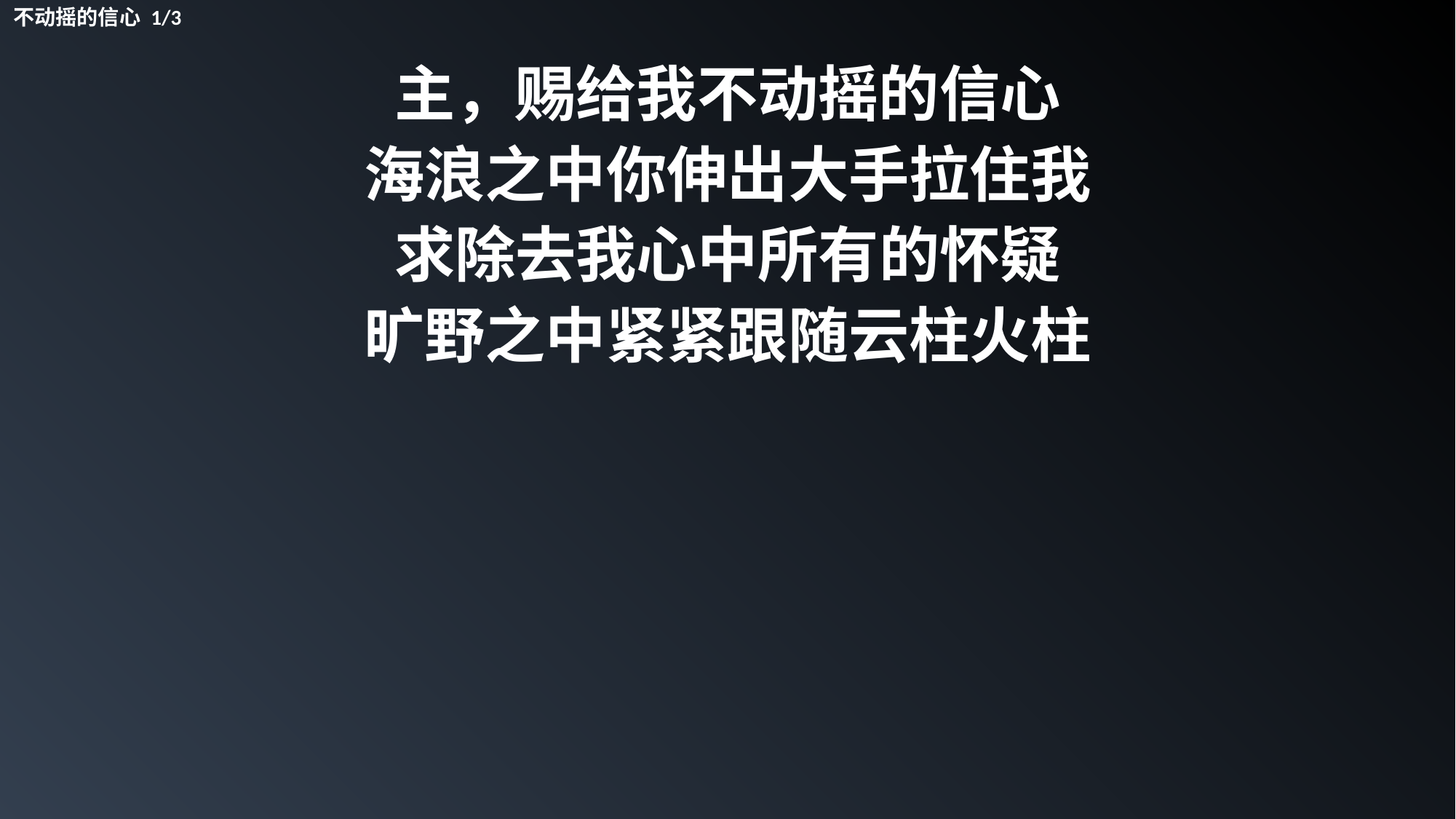

不动摇的信心 1/3
主，赐给我不动摇的信心
海浪之中你伸出大手拉住我
求除去我心中所有的怀疑
旷野之中紧紧跟随云柱火柱